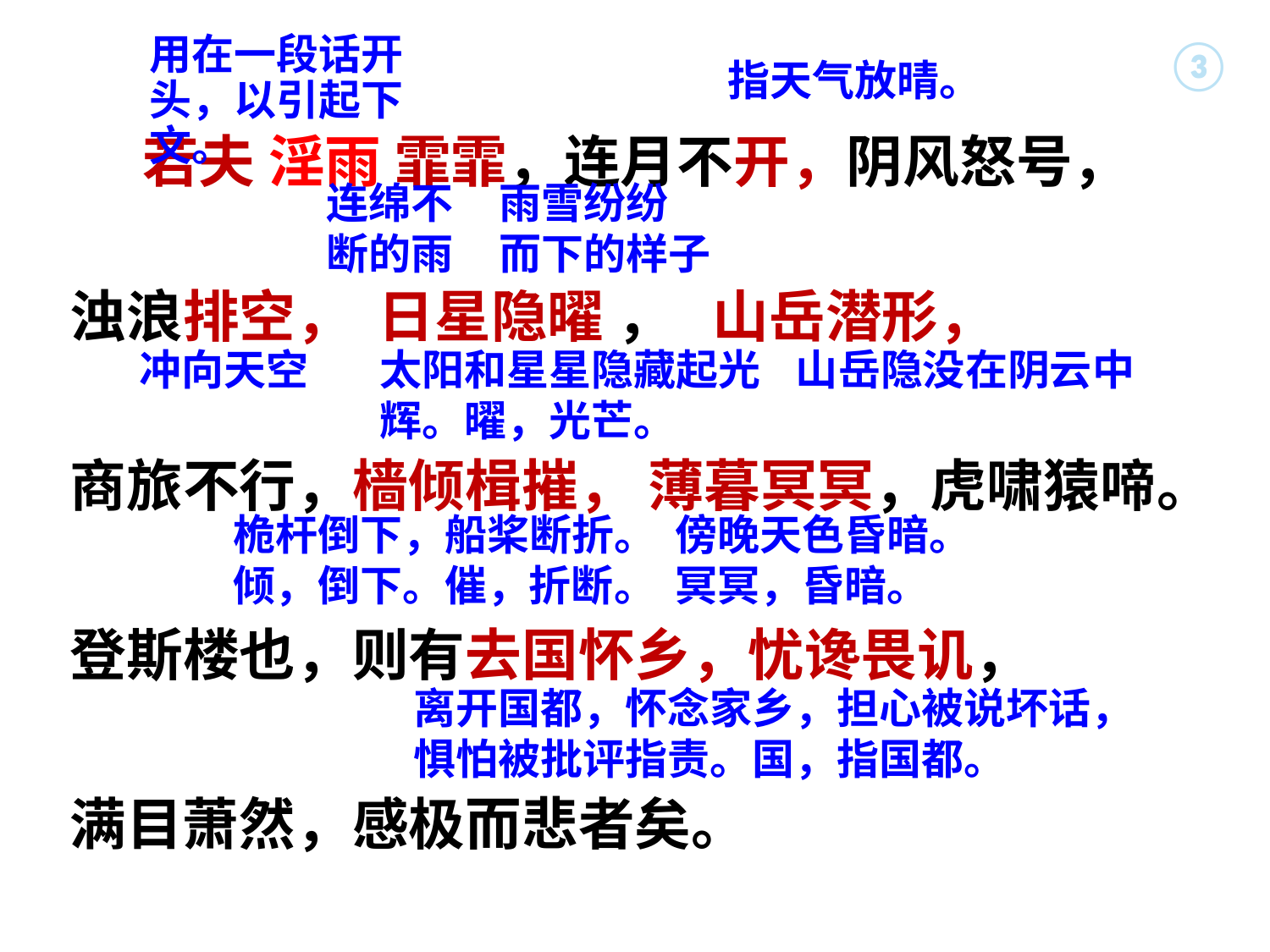

③
用在一段话开头，以引起下文。
指天气放晴。
    若夫 淫雨 霏霏，连月不开，阴风怒号，

浊浪排空，  日星隐曜 ，   山岳潜形，

商旅不行，樯倾楫摧， 薄暮冥冥，虎啸猿啼。

登斯楼也，则有去国怀乡，忧谗畏讥，

满目萧然，感极而悲者矣。
连绵不
断的雨
雨雪纷纷
而下的样子
冲向天空
太阳和星星隐藏起光辉。曜，光芒。
山岳隐没在阴云中
傍晚天色昏暗。
冥冥，昏暗。
桅杆倒下，船桨断折。
倾，倒下。催，折断。
离开国都，怀念家乡，担心被说坏话，惧怕被批评指责。国，指国都。